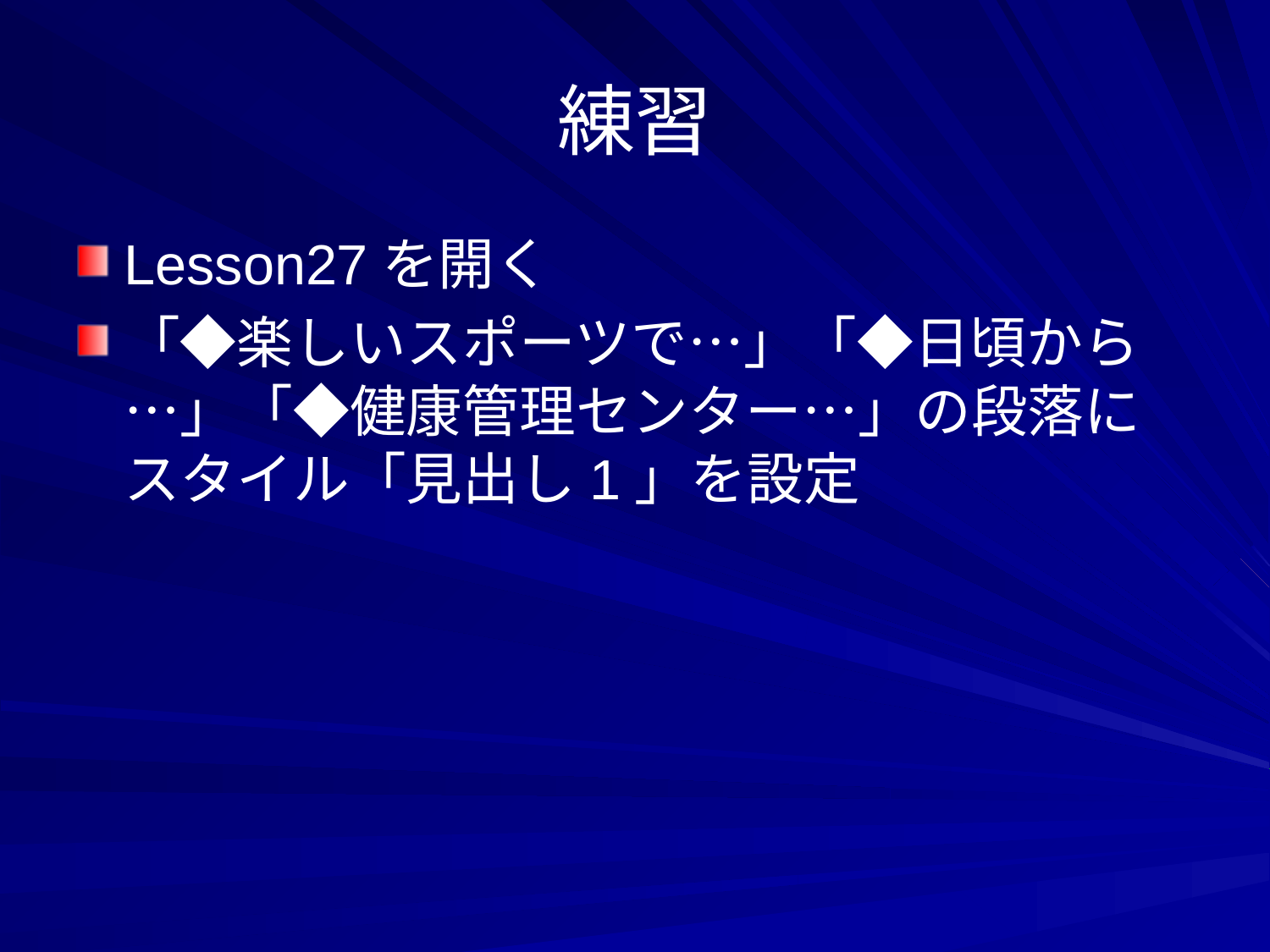

# 練習
Lesson27を開く
「◆楽しいスポーツで…」「◆日頃から…」「◆健康管理センター…」の段落にスタイル「見出し1」を設定